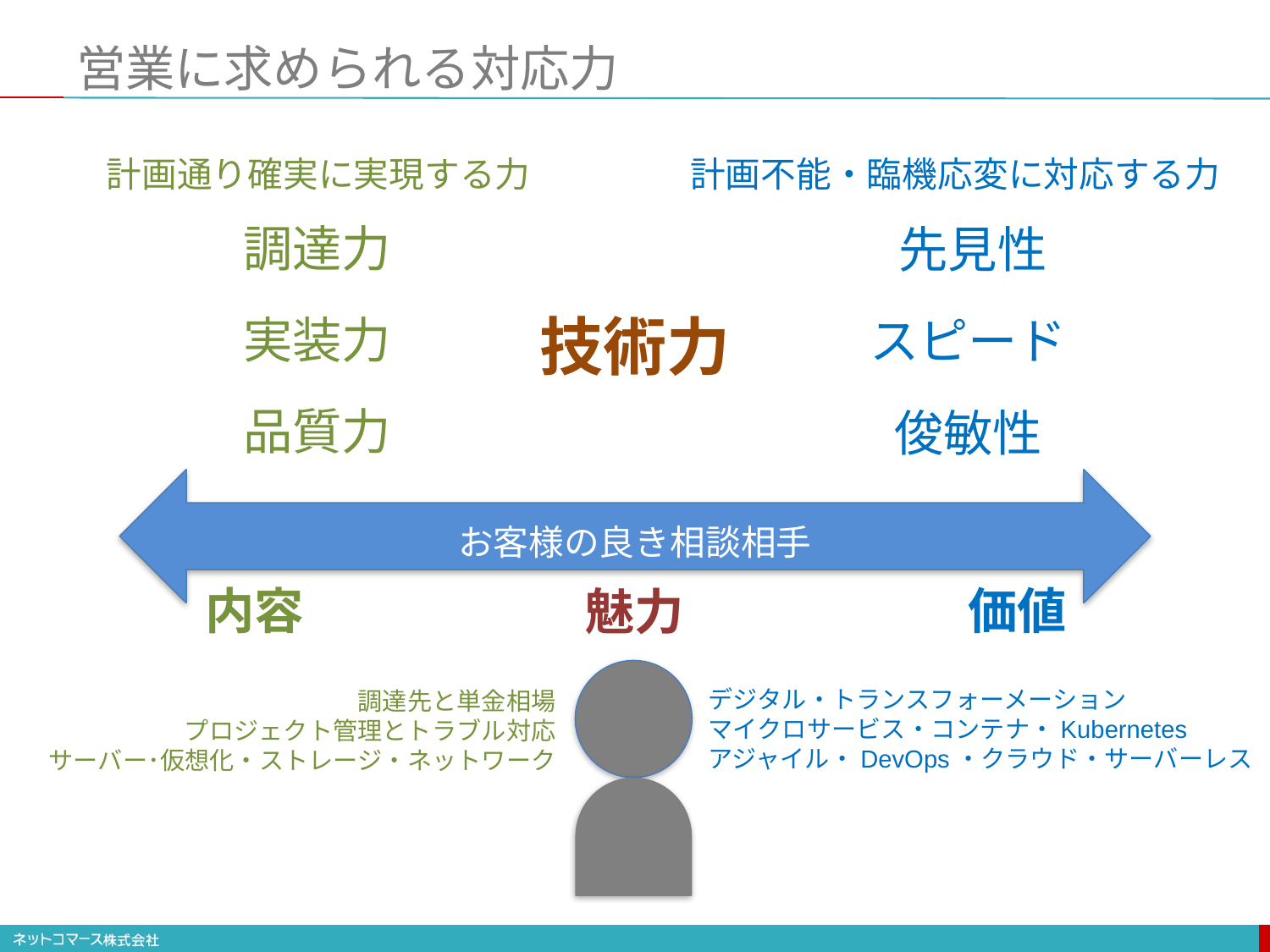

# 営業に求められる対応力
計画不能・臨機応変に対応する力
計画通り確実に実現する力
調達力
先見性
技術力
実装力
スピード
品質力
俊敏性

お客様の良き相談相手
価値
内容
魅力

デジタル・トランスフォーメーション
マイクロサービス・コンテナ・Kubernetes
アジャイル・DevOps・クラウド・サーバーレス
調達先と単金相場
プロジェクト管理とトラブル対応
サーバー･仮想化・ストレージ・ネットワーク